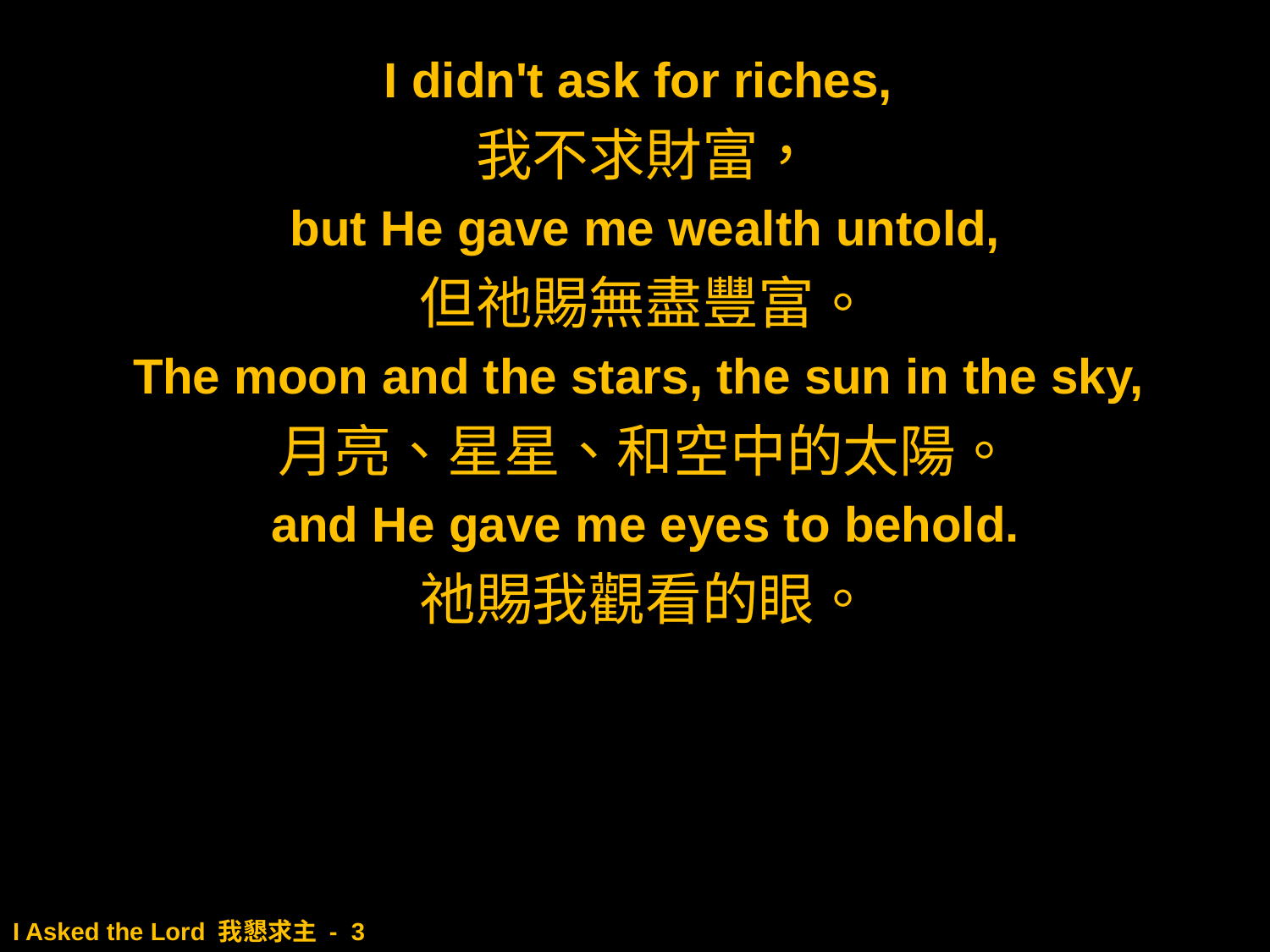

I didn't ask for riches,
我不求財富，
but He gave me wealth untold,
但祂賜無盡豐富。
The moon and the stars, the sun in the sky,
月亮、星星、和空中的太陽。
and He gave me eyes to behold.
祂賜我觀看的眼。
# I Asked the Lord 我懇求主 -  3